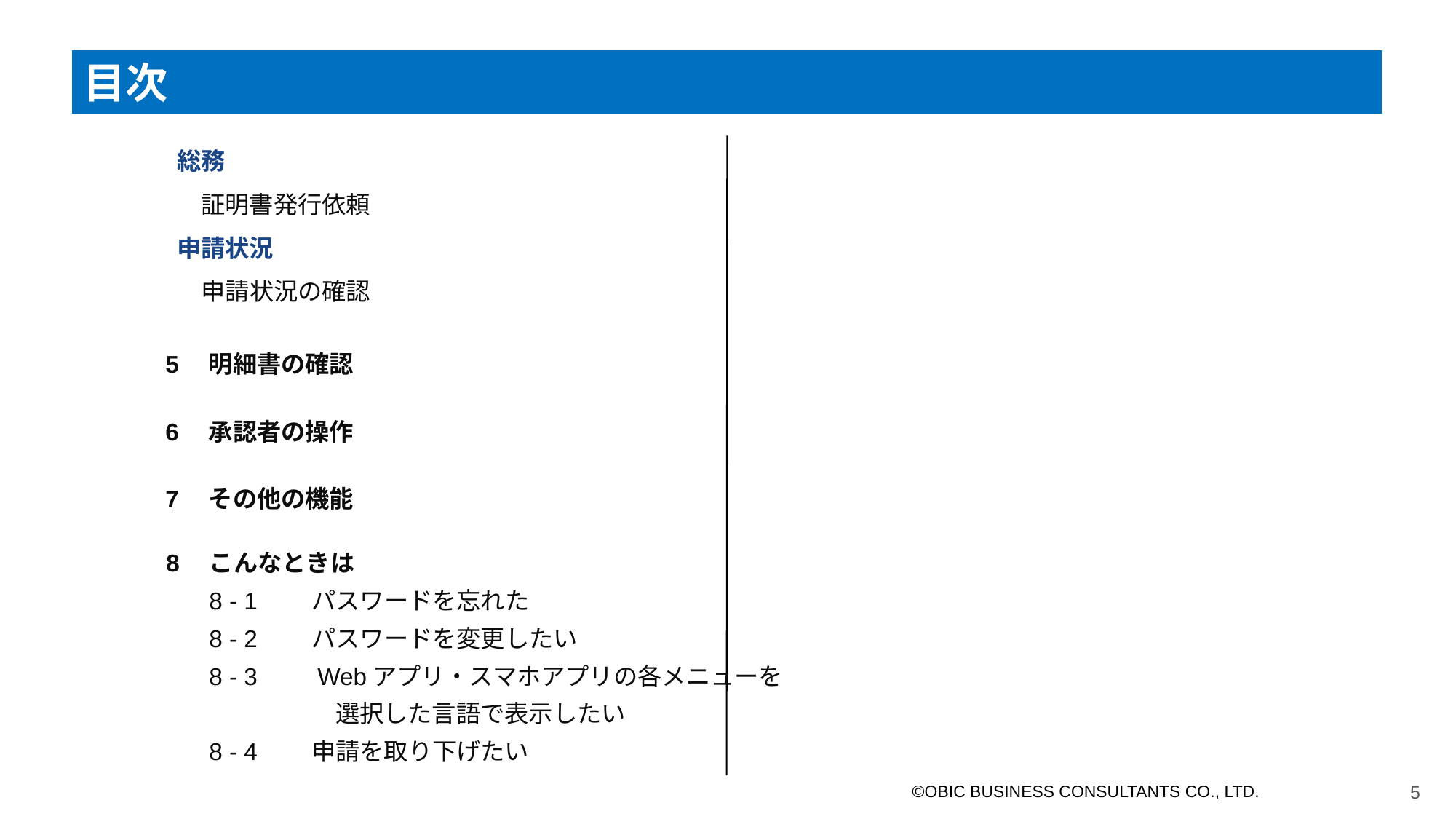

目次
総務
　証明書発行依頼
申請状況
　申請状況の確認
5　明細書の確認
6　承認者の操作
7　その他の機能
8　こんなときは
8 - 1　　パスワードを忘れた
8 - 2　　パスワードを変更したい
8 - 3　　Webアプリ・スマホアプリの各メニューを
　　　　　 選択した言語で表示したい
8 - 4　　申請を取り下げたい
©OBIC BUSINESS CONSULTANTS CO., LTD.
5